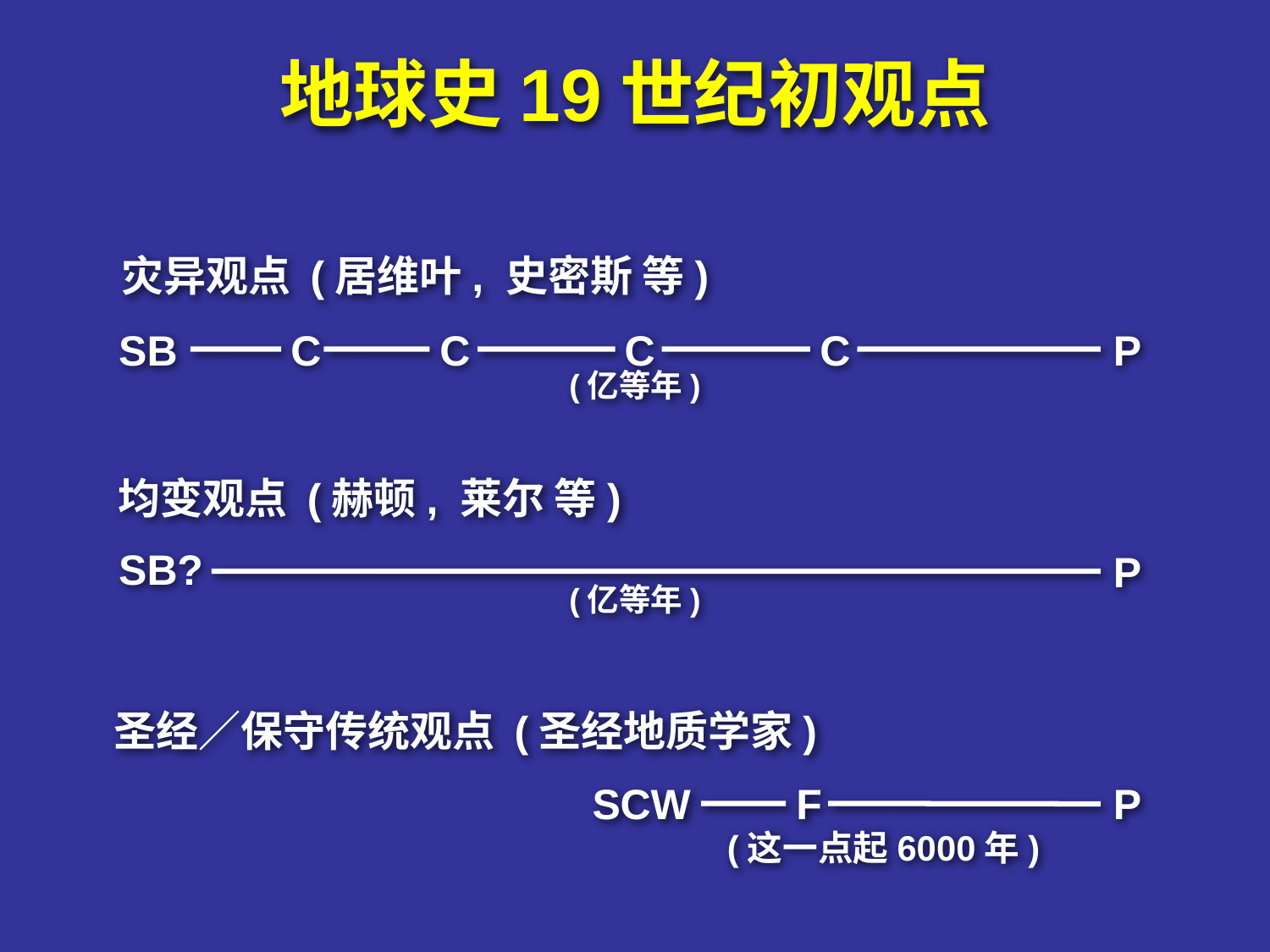

# Early 19C views of earth history new
地球史19世纪初观点
灾异观点 (居维叶, 史密斯 等)
P
SB
C
C
C
C

(亿等年)
均变观点 (赫顿, 莱尔 等)
SB?
P

(亿等年)
圣经／保守传统观点 (圣经地质学家)
SCW
F
P

(这一点起6000年)